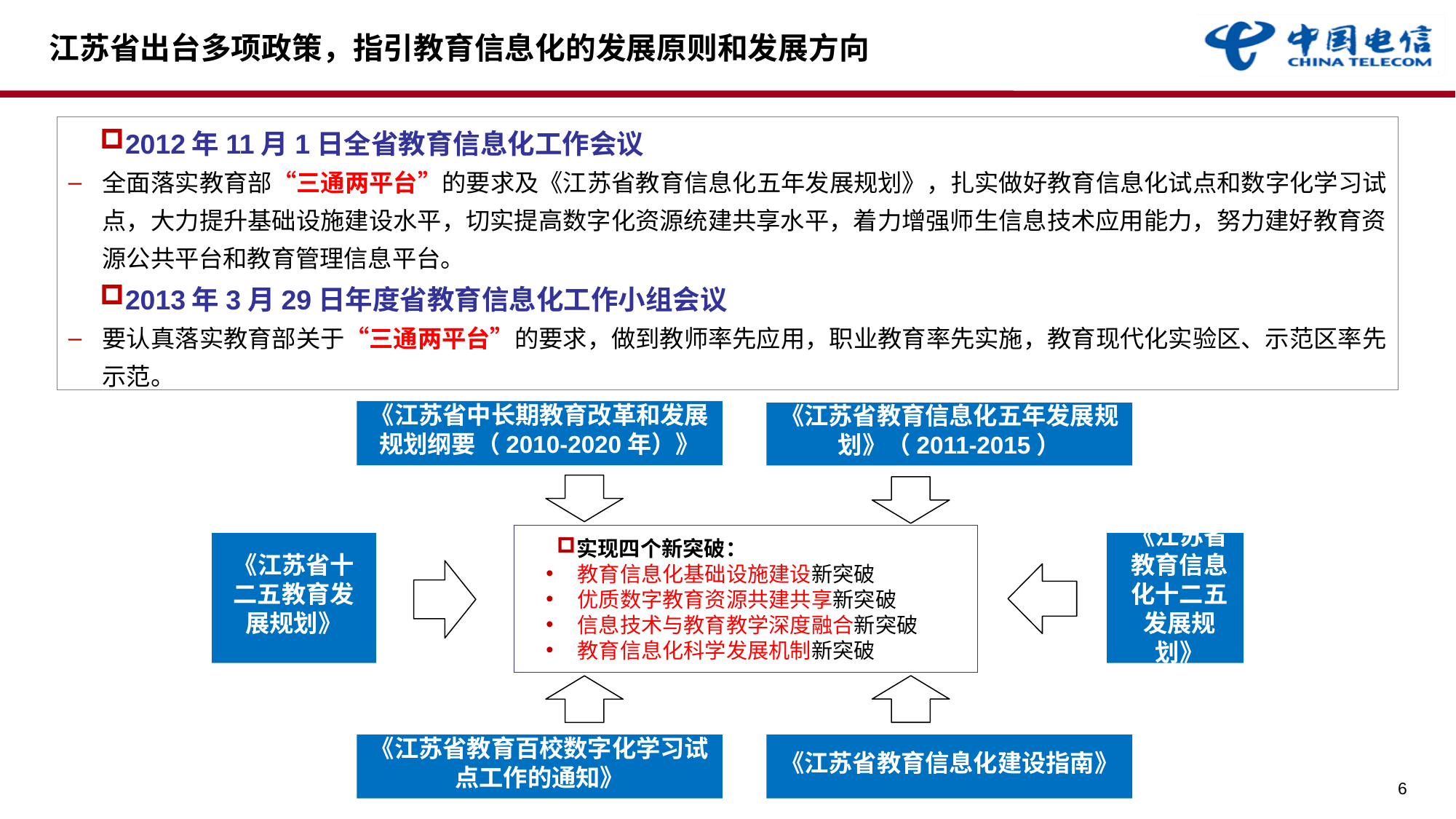

# 江苏省出台多项政策，指引教育信息化的发展原则和发展方向
2012年11月1日全省教育信息化工作会议
全面落实教育部“三通两平台”的要求及《江苏省教育信息化五年发展规划》，扎实做好教育信息化试点和数字化学习试点，大力提升基础设施建设水平，切实提高数字化资源统建共享水平，着力增强师生信息技术应用能力，努力建好教育资源公共平台和教育管理信息平台。
2013年3月29日年度省教育信息化工作小组会议
要认真落实教育部关于“三通两平台”的要求，做到教师率先应用，职业教育率先实施，教育现代化实验区、示范区率先示范。
《江苏省中长期教育改革和发展规划纲要（2010-2020年）》
《江苏省教育信息化五年发展规划》（2011-2015）

实现四个新突破：
教育信息化基础设施建设新突破
优质数字教育资源共建共享新突破
信息技术与教育教学深度融合新突破
教育信息化科学发展机制新突破

《江苏省十二五教育发展规划》
《江苏省教育信息化十二五发展规划》

《江苏省教育百校数字化学习试点工作的通知》
《江苏省教育信息化建设指南》